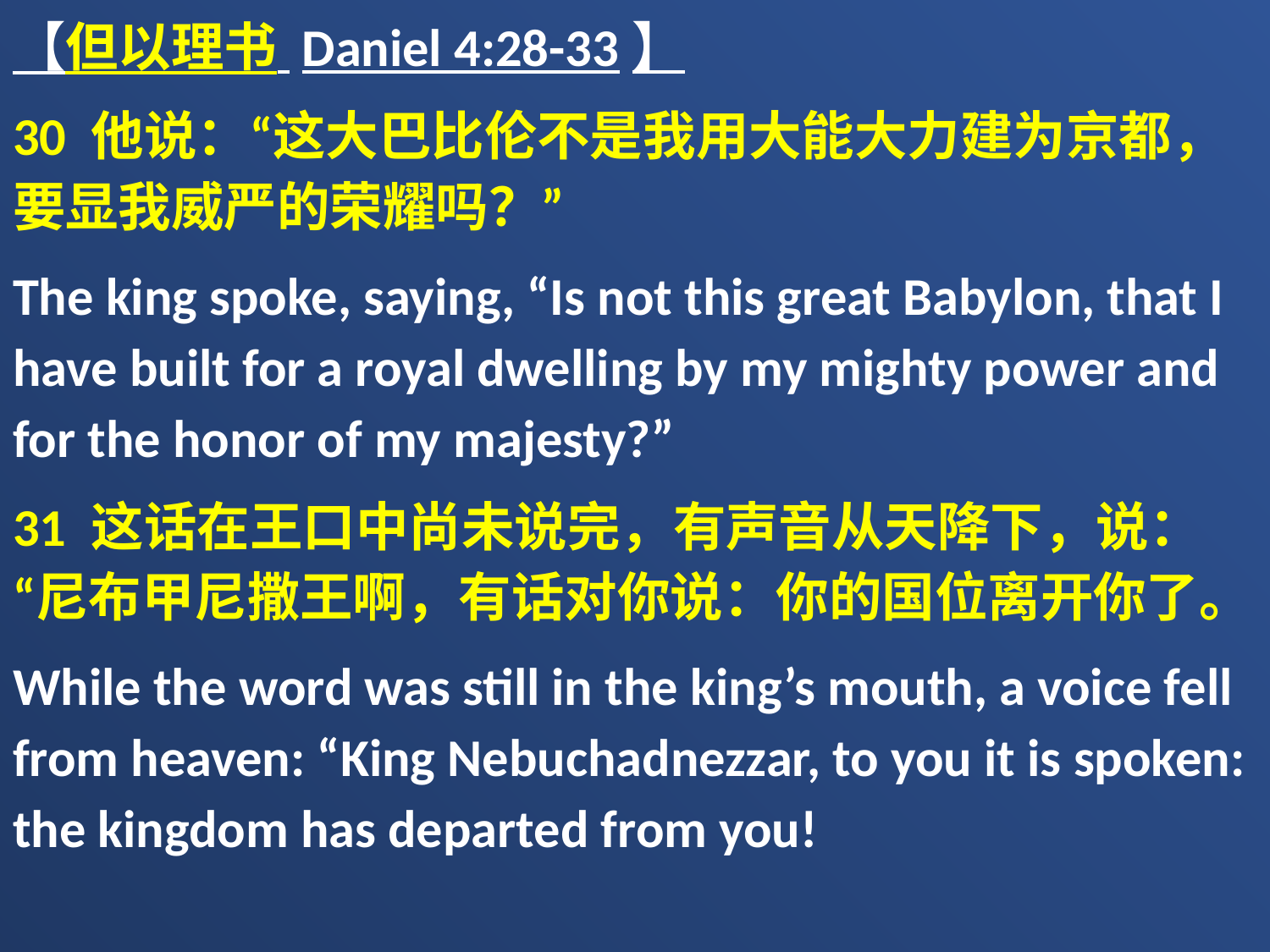

【但以理书 Daniel 4:28-33】
30 他说：“这大巴比伦不是我用大能大力建为京都，要显我威严的荣耀吗？”
The king spoke, saying, “Is not this great Babylon, that I have built for a royal dwelling by my mighty power and for the honor of my majesty?”
31 这话在王口中尚未说完，有声音从天降下，说：“尼布甲尼撒王啊，有话对你说：你的国位离开你了。
While the word was still in the king’s mouth, a voice fell from heaven: “King Nebuchadnezzar, to you it is spoken: the kingdom has departed from you!